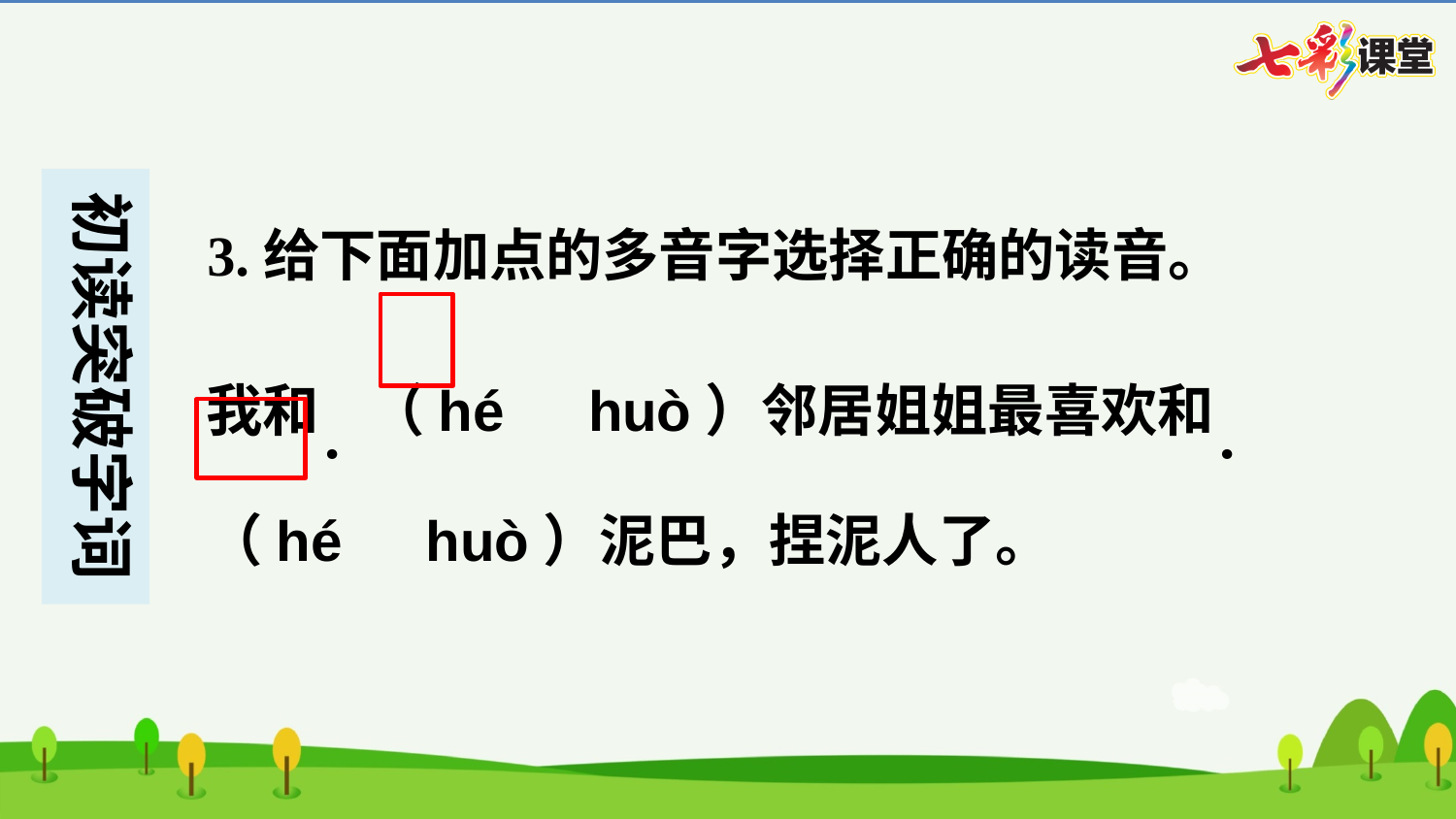

3.给下面加点的多音字选择正确的读音。
我和．（hé　huò）邻居姐姐最喜欢和．（hé　huò）泥巴，捏泥人了。